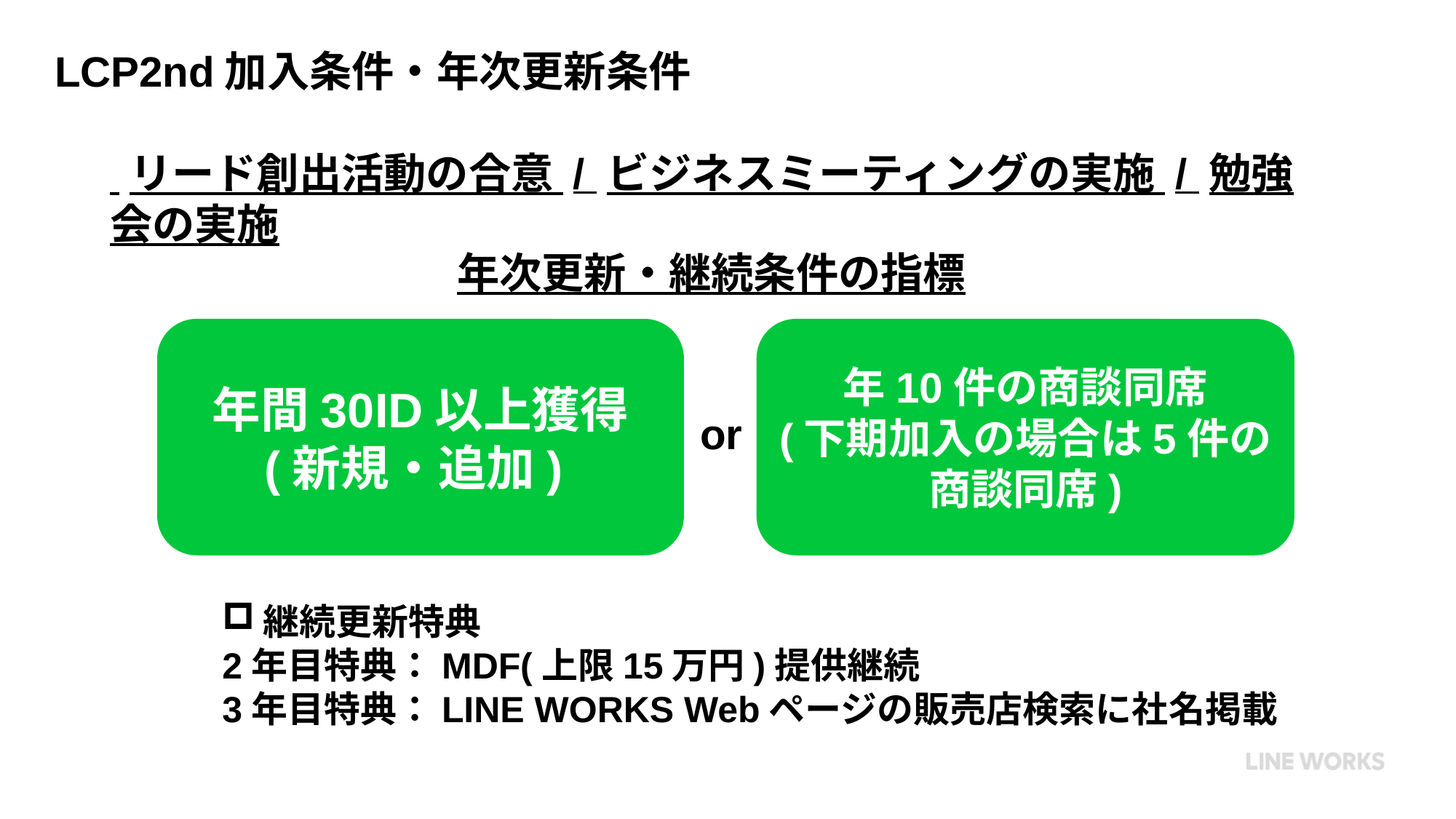

# LCP2nd加入条件・年次更新条件
 リード創出活動の合意 / ビジネスミーティングの実施 / 勉強会の実施
年次更新・継続条件の指標
年間30ID以上獲得
(新規・追加)
年10件の商談同席
(下期加入の場合は5件の商談同席)
or
継続更新特典
2年目特典：MDF(上限15万円)提供継続
3年目特典：LINE WORKS Webページの販売店検索に社名掲載